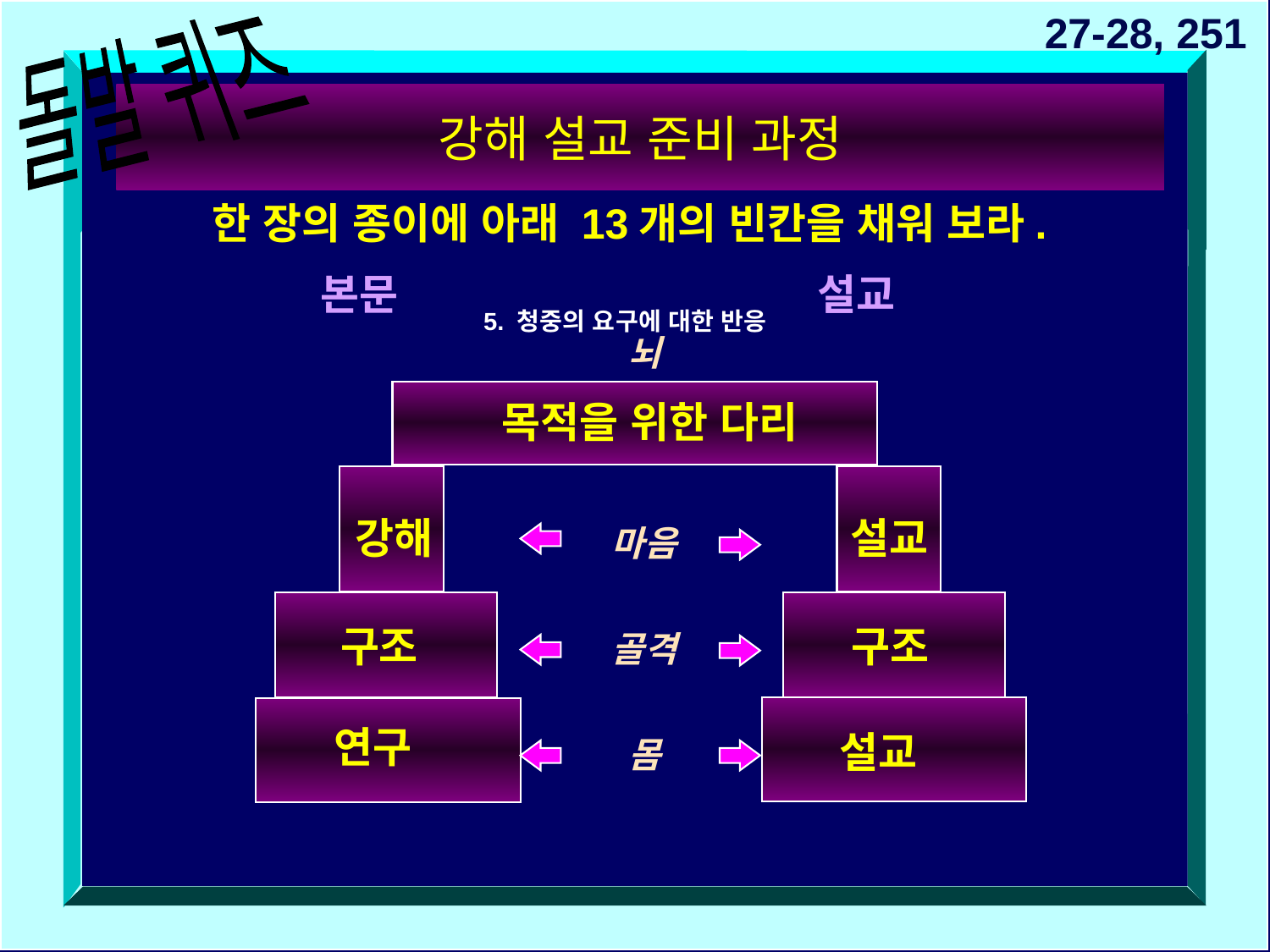

27-28, 251
돌발 퀴즈
# 강해 설교 준비 과정
한 장의 종이에 아래 13개의 빈칸을 채워 보라.
본문
설교
5. 청중의 요구에 대한 반응
뇌

목적을 위한 다리

강해
설교
마음

구조
구조
골격

연구
설교
몸